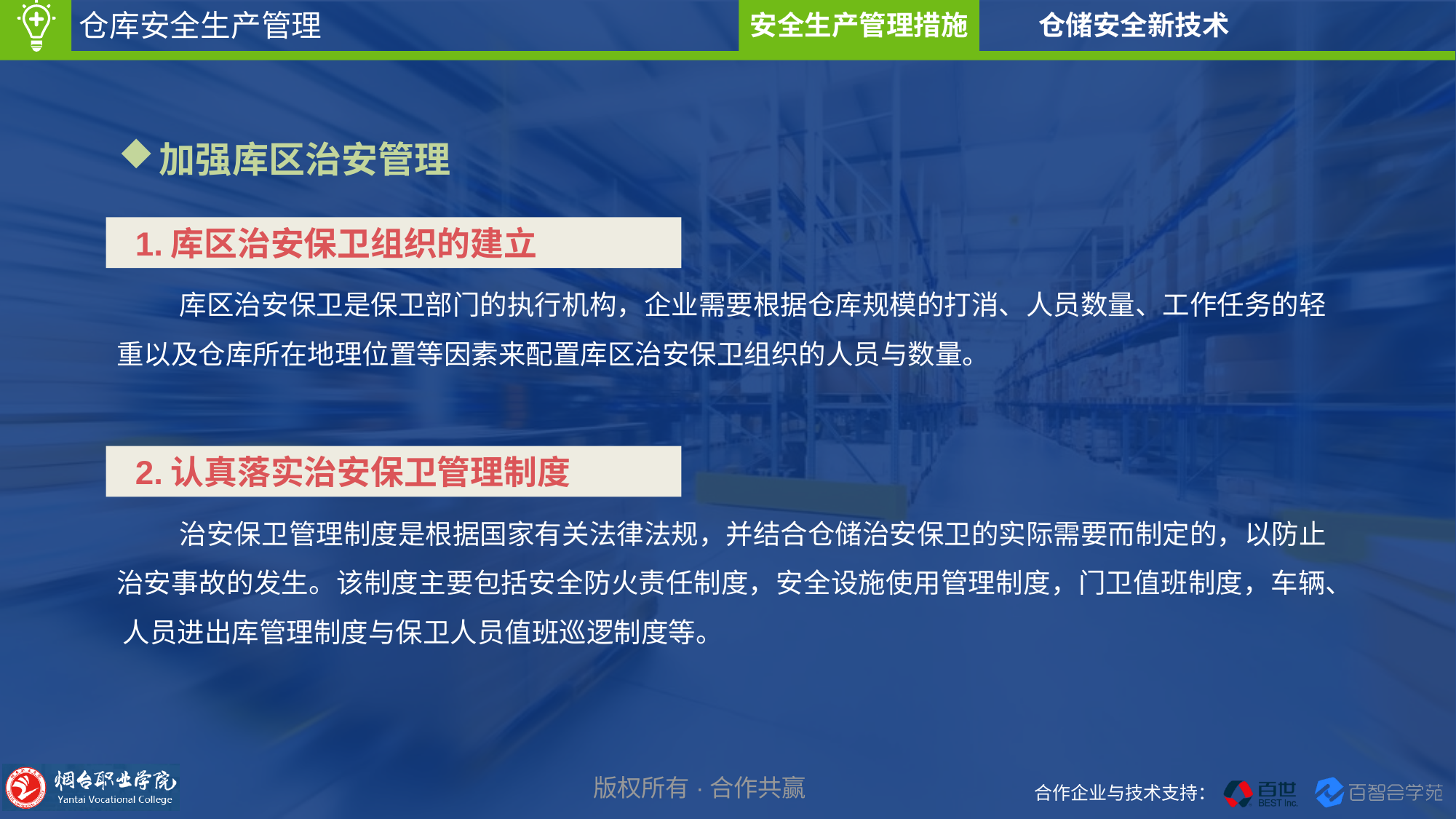

仓储安全新技术
安全生产管理措施

仓库安全生产管理
加强库区治安管理
  1.库区治安保卫组织的建立
库区治安保卫是保卫部门的执行机构，企业需要根据仓库规模的打消、人员数量、工作任务的轻 重以及仓库所在地理位置等因素来配置库区治安保卫组织的人员与数量。
  2.认真落实治安保卫管理制度
治安保卫管理制度是根据国家有关法律法规，并结合仓储治安保卫的实际需要而制定的，以防止 治安事故的发生。该制度主要包括安全防火责任制度，安全设施使用管理制度，门卫值班制度，车辆、 人员进出库管理制度与保卫人员值班巡逻制度等。